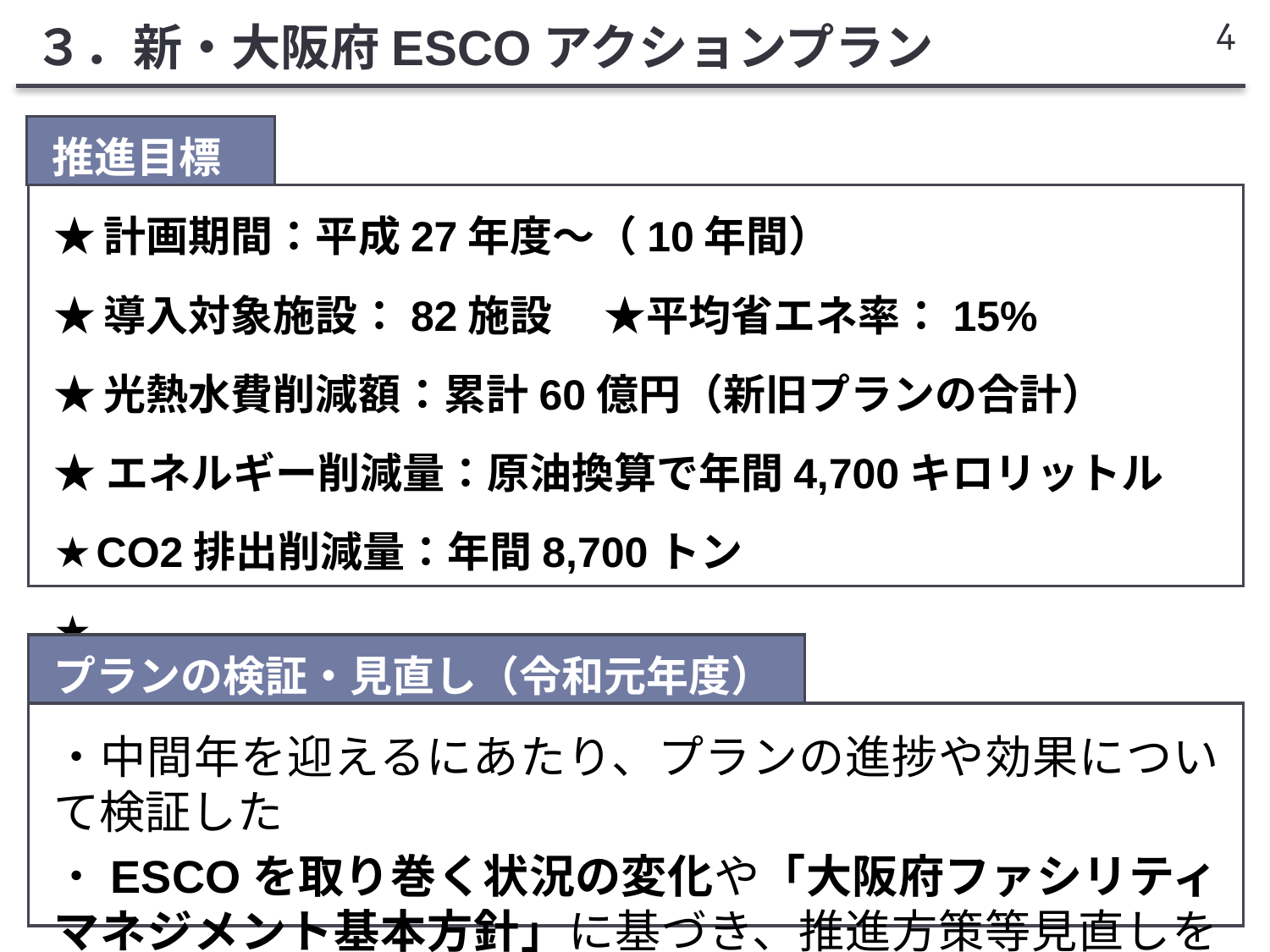

4
３．新・大阪府ESCOアクションプラン

推進目標
★ 計画期間：平成27年度～（10年間）

★ 導入対象施設：82施設　 ★平均省エネ率：15%

★ 光熱水費削減額 ：累計60億円（新旧プランの合計）

★エネルギー削減量：原油換算で年間4,700キロリットル

★ CO2排出削減量：年間8,700トン

★
プランの検証・見直し（令和元年度）
・中間年を迎えるにあたり、プランの進捗や効果について検証した
・ESCOを取り巻く状況の変化や「大阪府ファシリティマネジメント基本方針」に基づき、推進方策等見直しを実施した